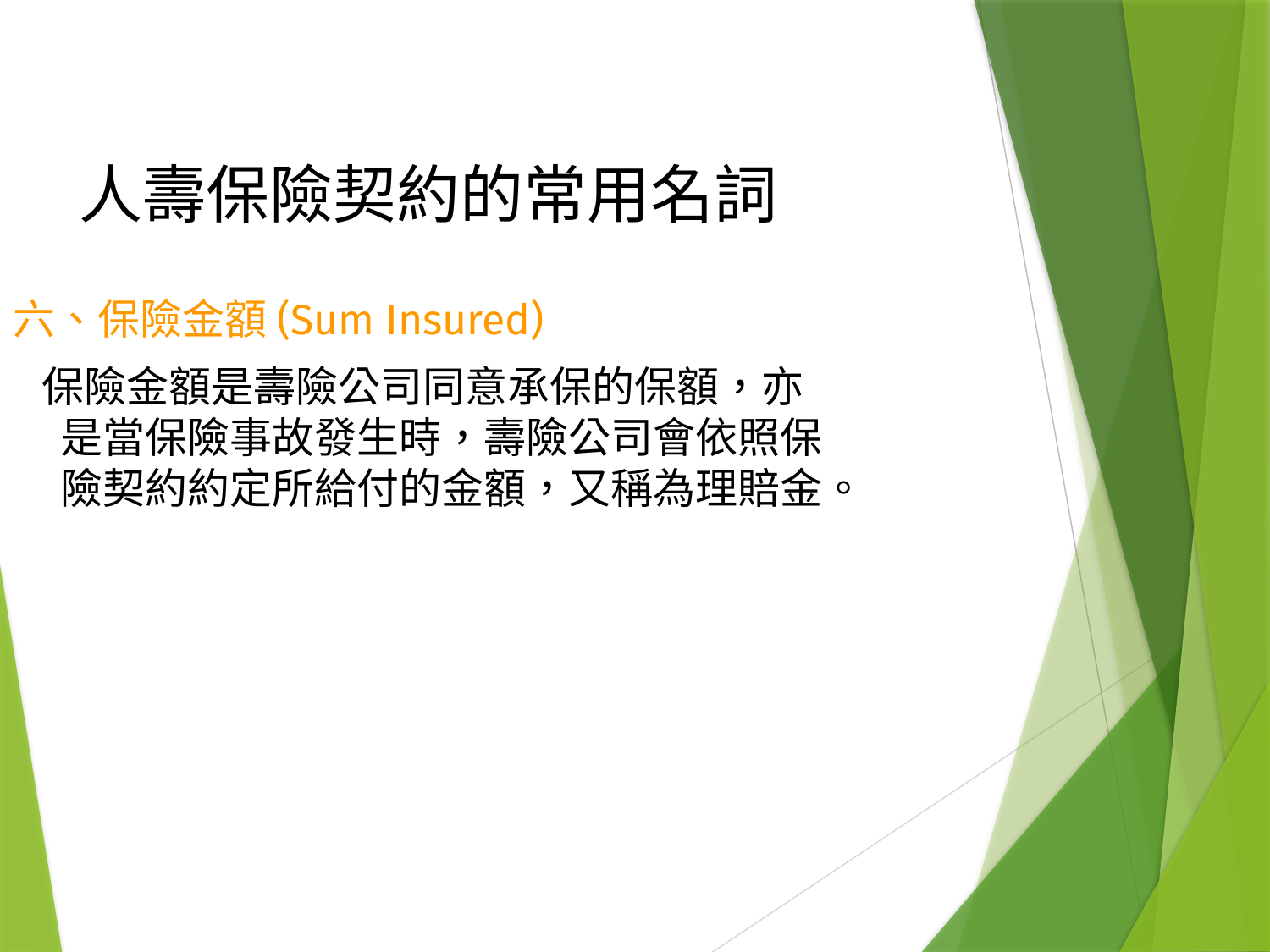

人壽保險契約的常用名詞
六、保險金額(Sum Insured)
  保險金額是壽險公司同意承保的保額，亦是當保險事故發生時，壽險公司會依照保險契約約定所給付的金額，又稱為理賠金。